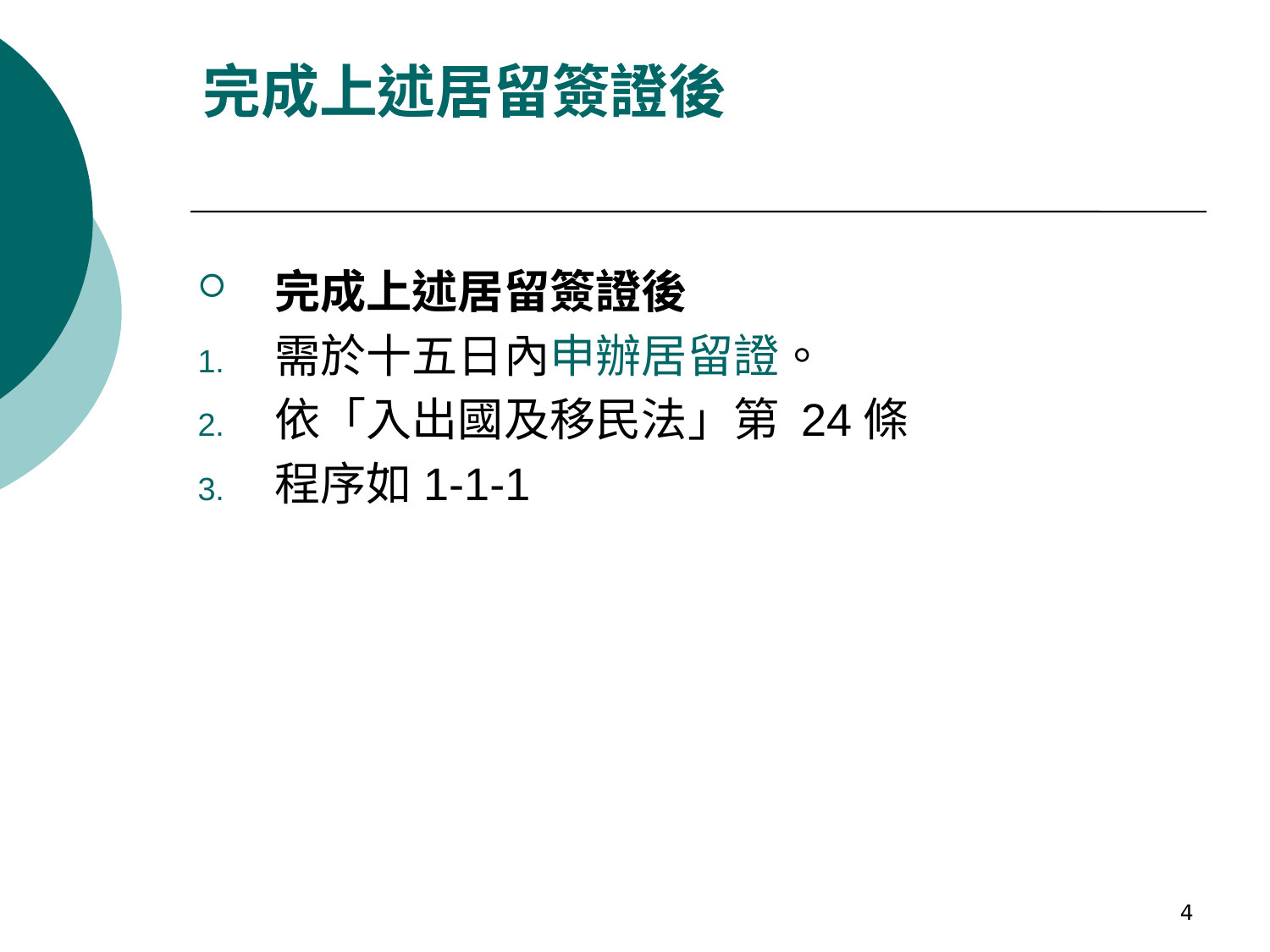

# 完成上述居留簽證後
完成上述居留簽證後
需於十五日內申辦居留證。
依「入出國及移民法」第 24條
程序如1-1-1
4